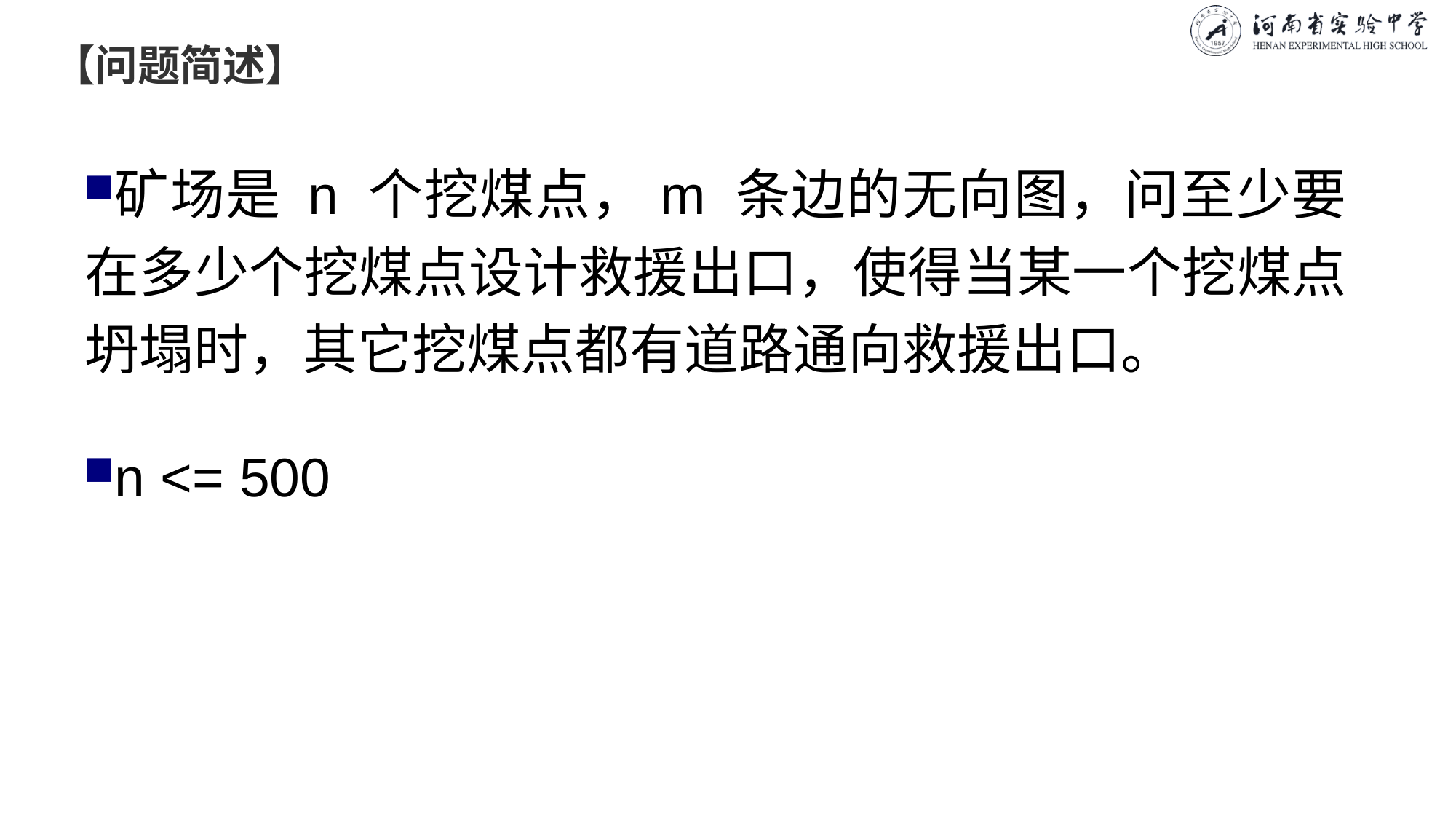

# 【问题简述】
矿场是 n 个挖煤点，m 条边的无向图，问至少要在多少个挖煤点设计救援出口，使得当某一个挖煤点坍塌时，其它挖煤点都有道路通向救援出口。

n <= 500